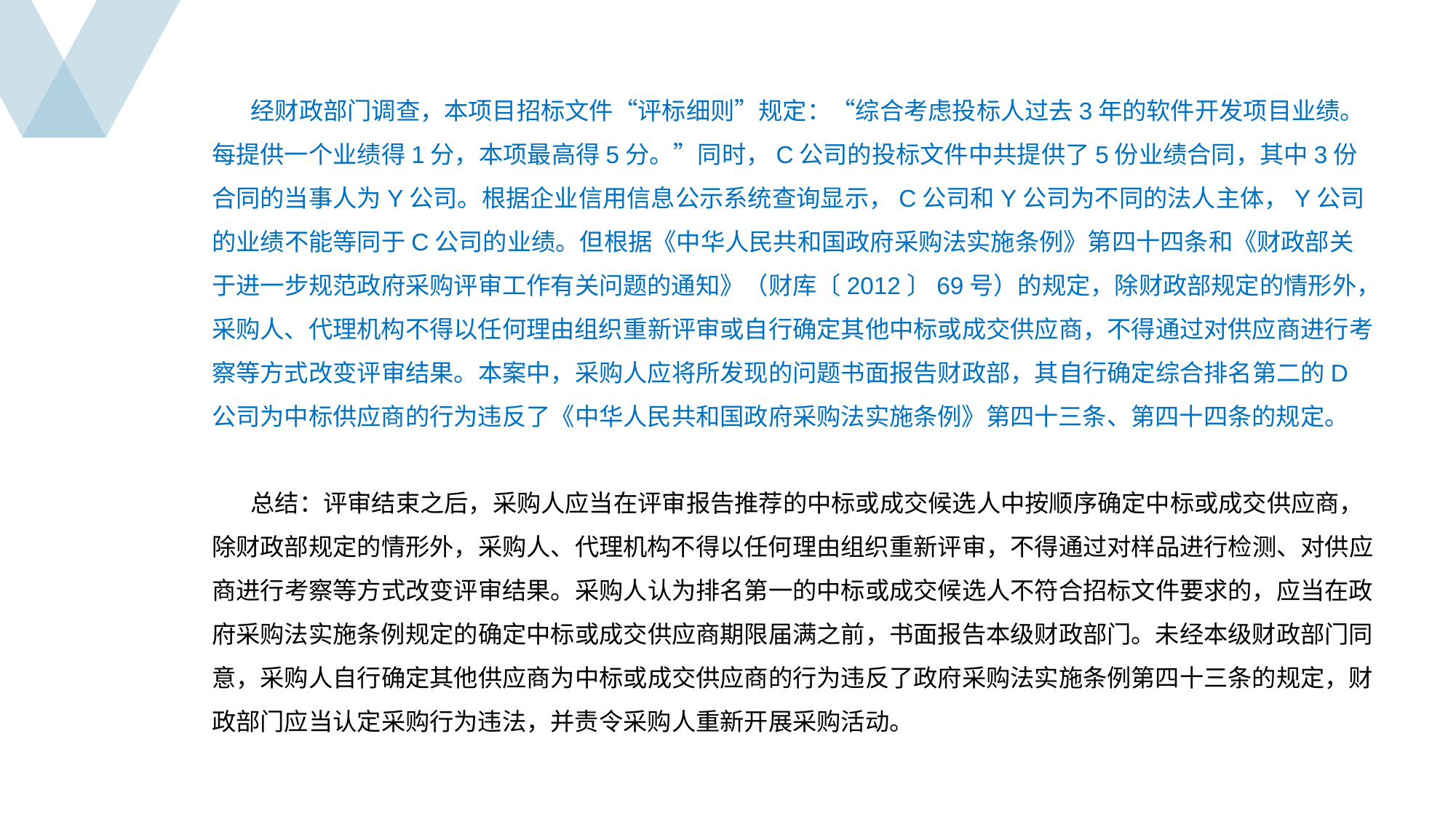

经财政部门调查，本项目招标文件“评标细则”规定：“综合考虑投标人过去3年的软件开发项目业绩。每提供一个业绩得1分，本项最高得5分。”同时，C公司的投标文件中共提供了5份业绩合同，其中3份合同的当事人为Y公司。根据企业信用信息公示系统查询显示，C公司和Y公司为不同的法人主体，Y公司的业绩不能等同于C公司的业绩。但根据《中华人民共和国政府采购法实施条例》第四十四条和《财政部关于进一步规范政府采购评审工作有关问题的通知》（财库〔2012〕69号）的规定，除财政部规定的情形外，采购人、代理机构不得以任何理由组织重新评审或自行确定其他中标或成交供应商，不得通过对供应商进行考察等方式改变评审结果。本案中，采购人应将所发现的问题书面报告财政部，其自行确定综合排名第二的D公司为中标供应商的行为违反了《中华人民共和国政府采购法实施条例》第四十三条、第四十四条的规定。

      总结：评审结束之后，采购人应当在评审报告推荐的中标或成交候选人中按顺序确定中标或成交供应商，除财政部规定的情形外，采购人、代理机构不得以任何理由组织重新评审，不得通过对样品进行检测、对供应商进行考察等方式改变评审结果。采购人认为排名第一的中标或成交候选人不符合招标文件要求的，应当在政府采购法实施条例规定的确定中标或成交供应商期限届满之前，书面报告本级财政部门。未经本级财政部门同意，采购人自行确定其他供应商为中标或成交供应商的行为违反了政府采购法实施条例第四十三条的规定，财政部门应当认定采购行为违法，并责令采购人重新开展采购活动。